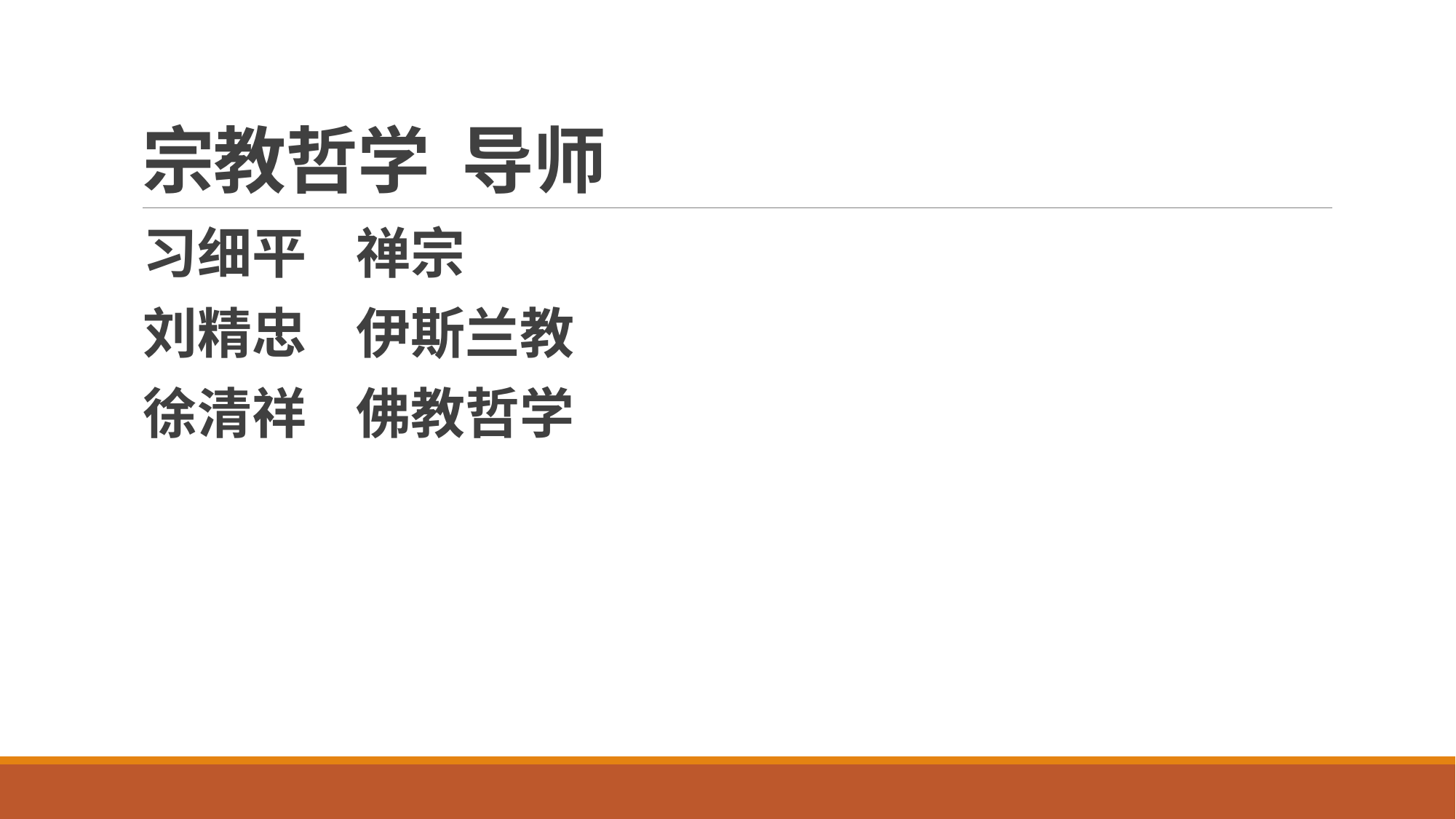

# 宗教哲学  导师
习细平    禅宗
刘精忠    伊斯兰教
徐清祥    佛教哲学